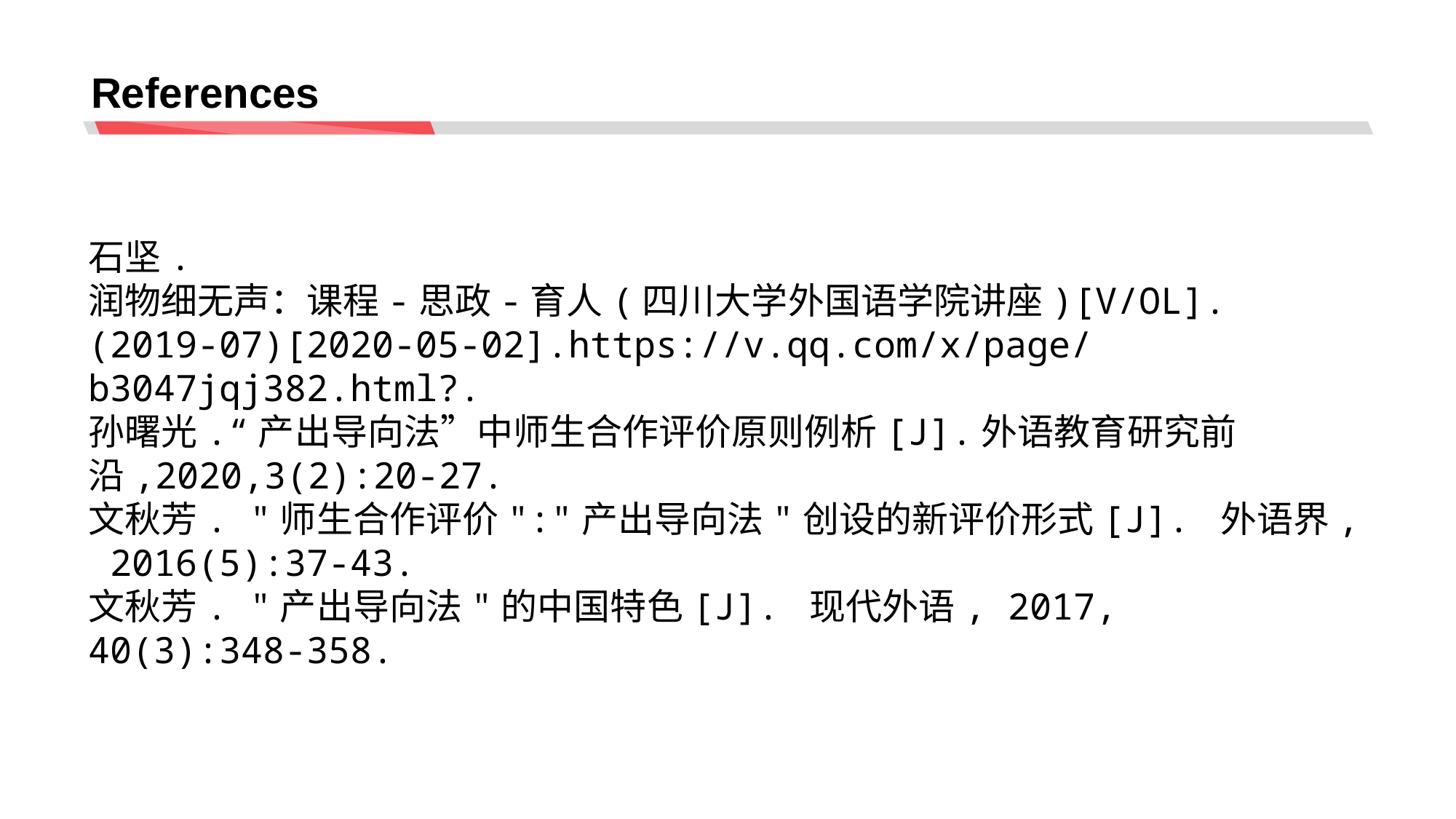

# References
石坚. 润物细无声：课程-思政-育人(四川大学外国语学院讲座)[V/OL].(2019-07)[2020-05-02].https://v.qq.com/x/page/b3047jqj382.html?.
孙曙光.“产出导向法”中师生合作评价原则例析[J].外语教育研究前沿,2020,3(2):20-27.
文秋芳. "师生合作评价":"产出导向法"创设的新评价形式[J]. 外语界, 2016(5):37-43.
文秋芳. "产出导向法"的中国特色[J]. 现代外语, 2017, 40(3):348-358.